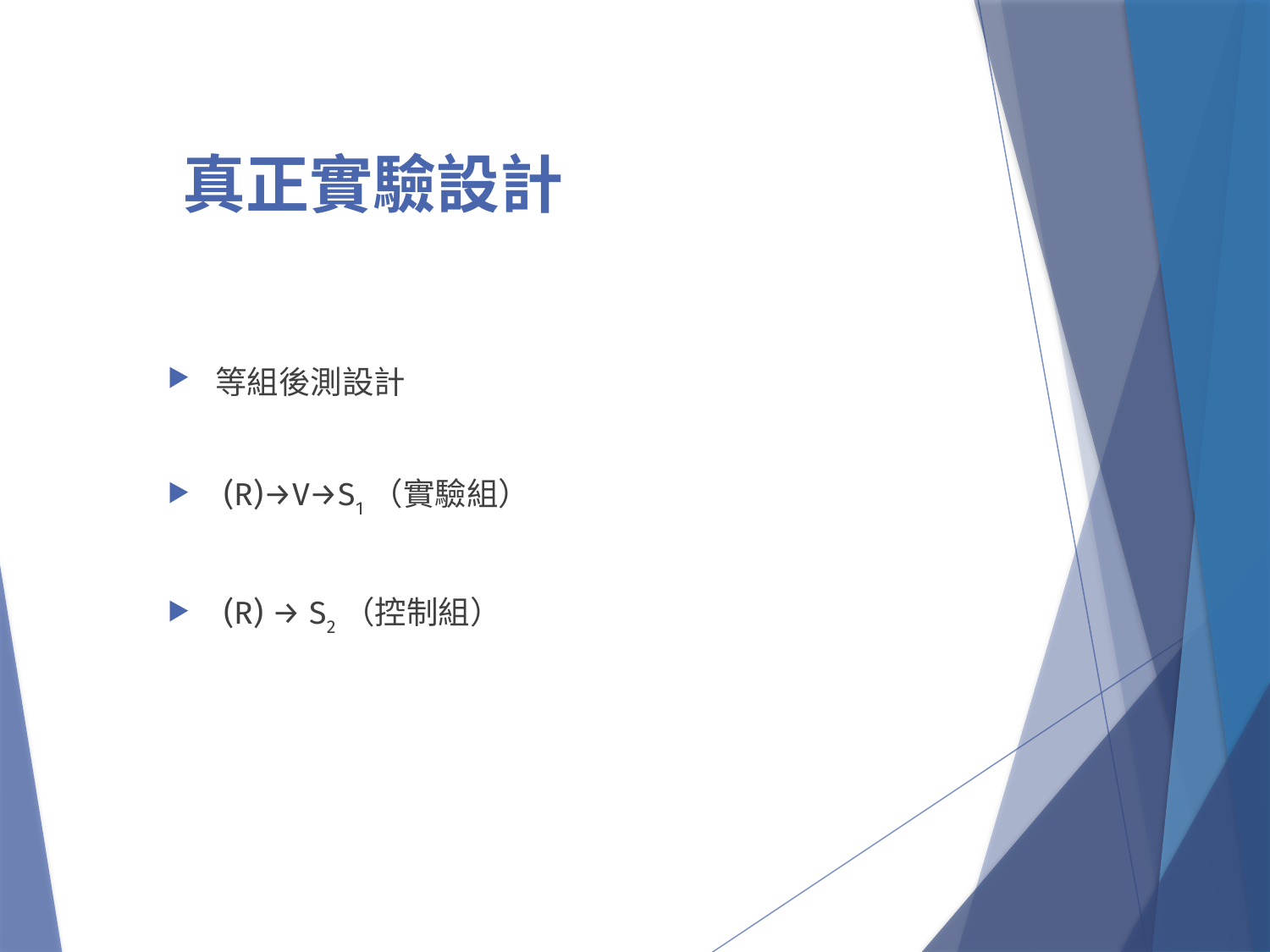

# 真正實驗設計
等組後測設計

 (R)→V→S1（實驗組）

 (R) → S2（控制組）